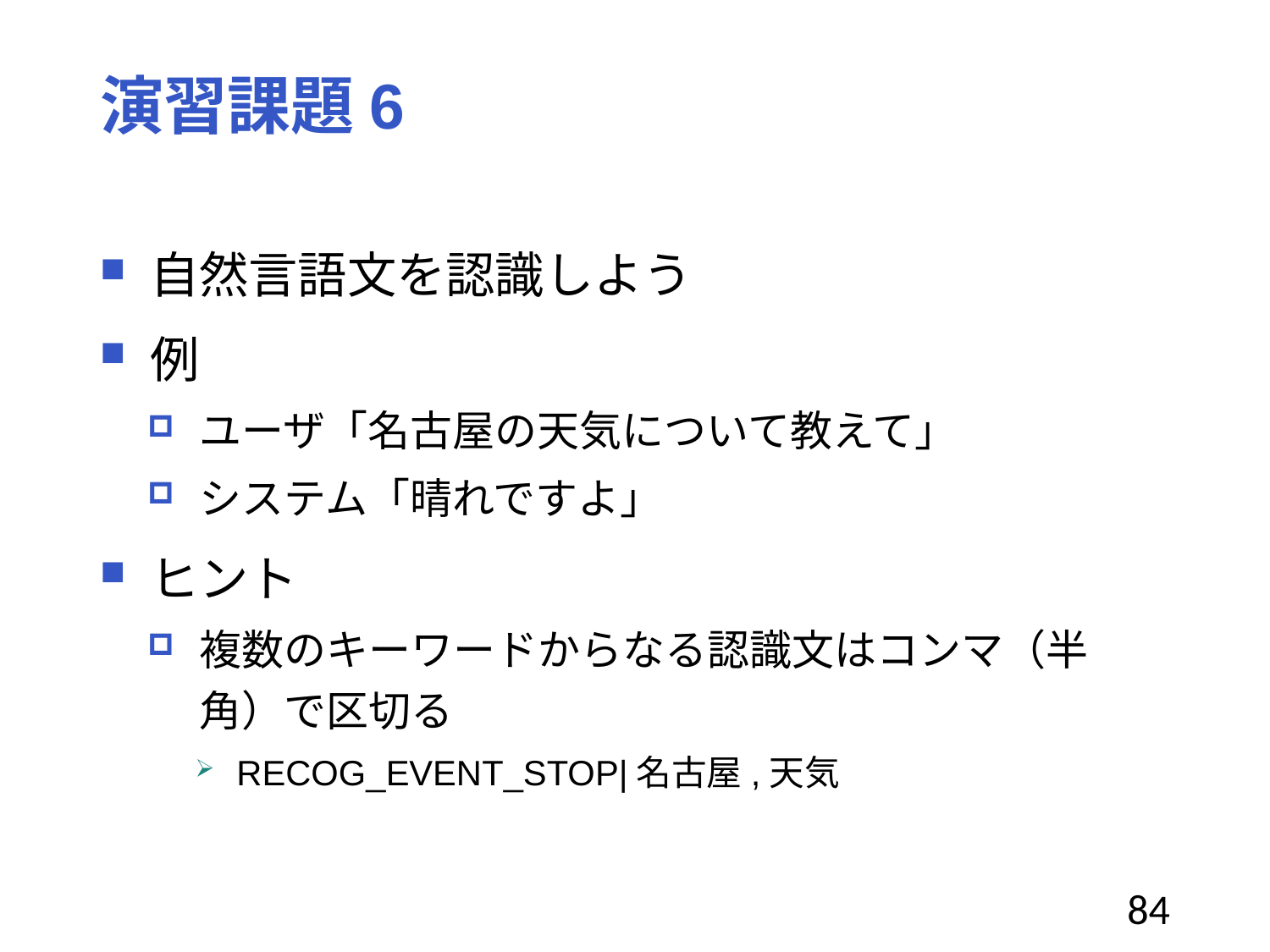

# 演習課題6
自然言語文を認識しよう
例
ユーザ「名古屋の天気について教えて」
システム「晴れですよ」
ヒント
複数のキーワードからなる認識文はコンマ（半角）で区切る
RECOG_EVENT_STOP|名古屋,天気
84